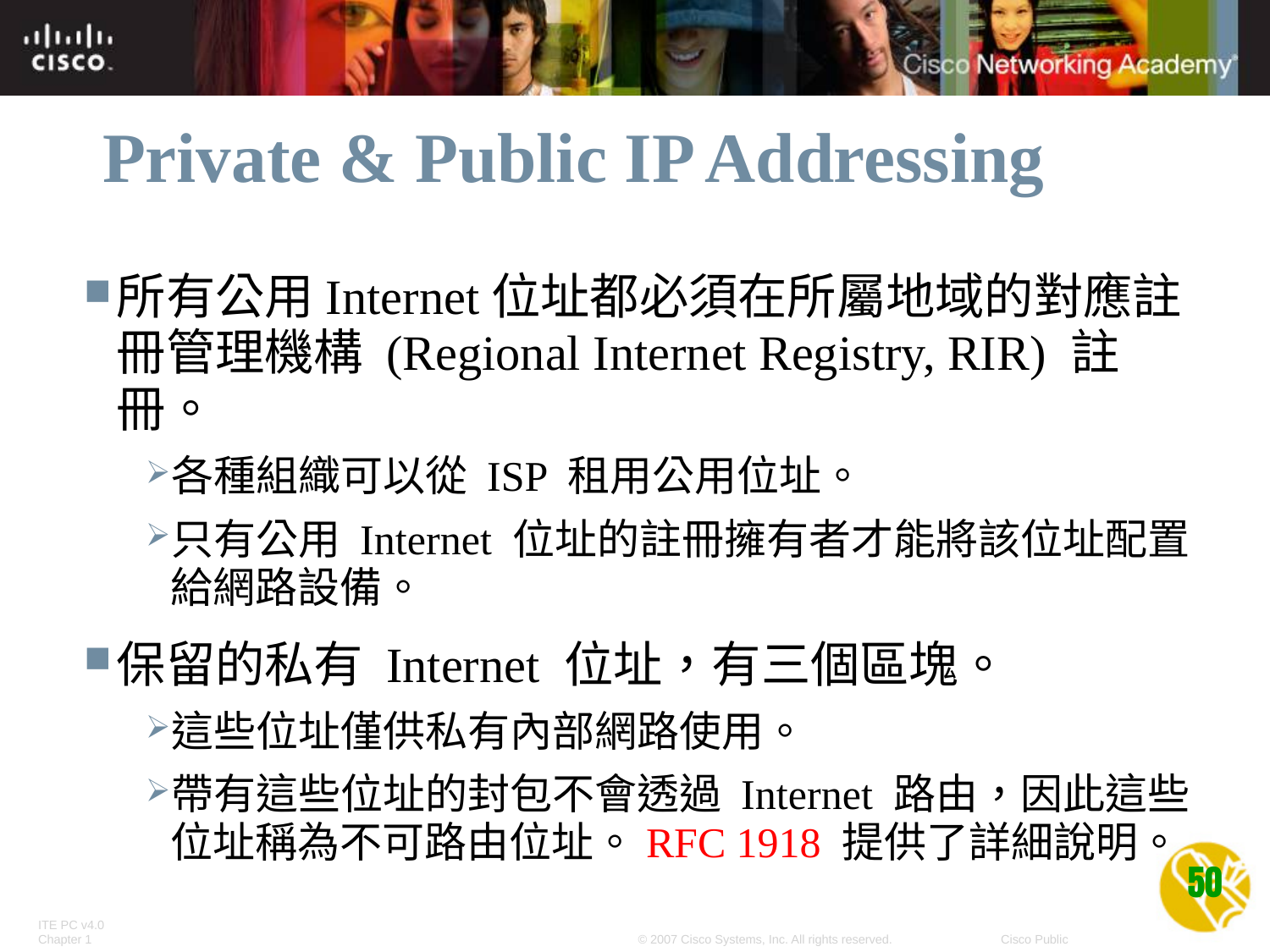

# Private & Public IP Addressing
所有公用Internet位址都必須在所屬地域的對應註冊管理機構 (Regional Internet Registry, RIR) 註冊。
各種組織可以從 ISP 租用公用位址。
只有公用 Internet 位址的註冊擁有者才能將該位址配置給網路設備。
保留的私有 Internet 位址，有三個區塊。
這些位址僅供私有內部網路使用。
帶有這些位址的封包不會透過 Internet 路由，因此這些位址稱為不可路由位址。RFC 1918 提供了詳細說明。